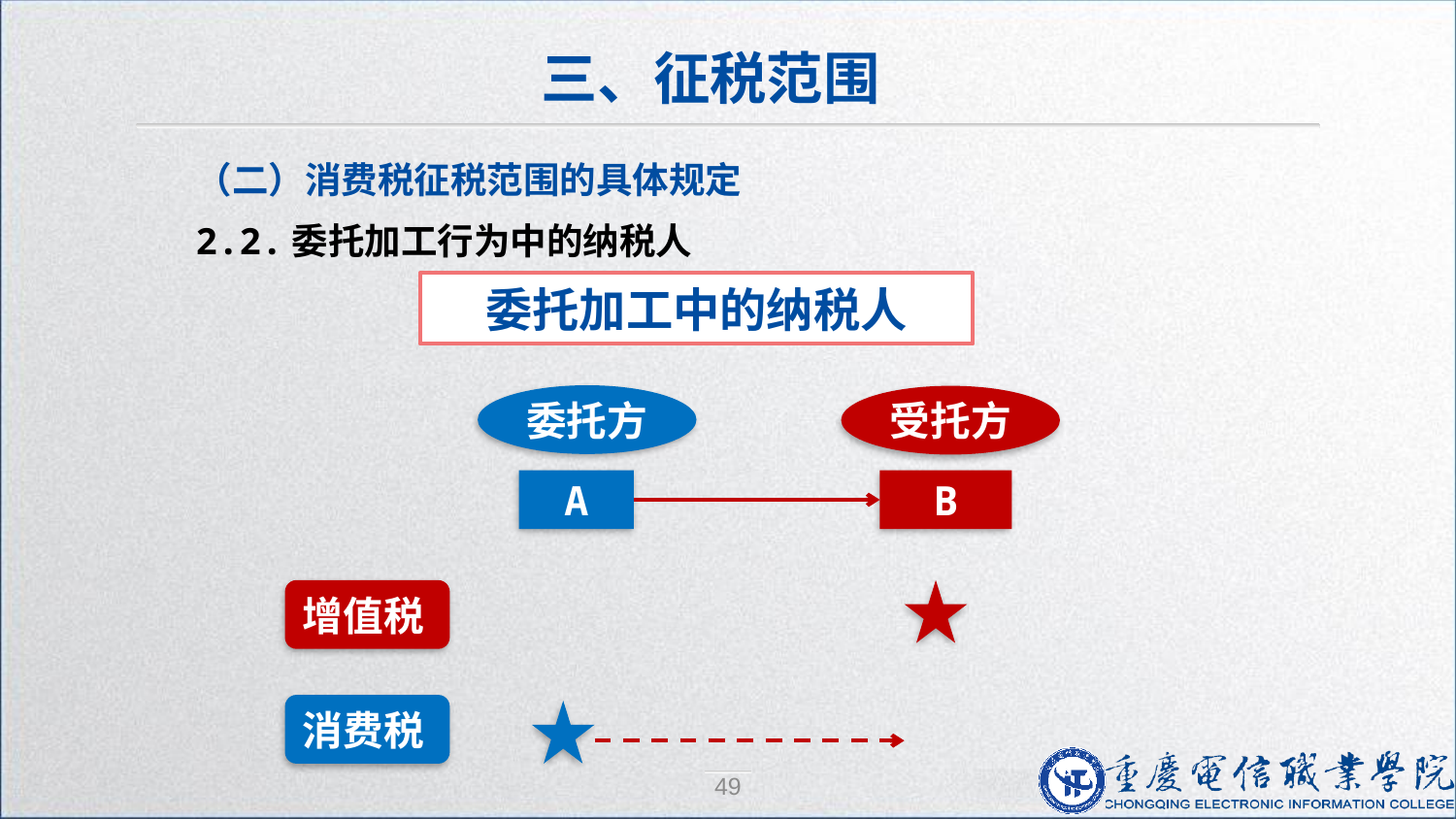

三、征税范围
（二）消费税征税范围的具体规定
2.2.委托加工行为中的纳税人
委托加工中的纳税人
委托方
受托方
A
B
增值税

消费税

49